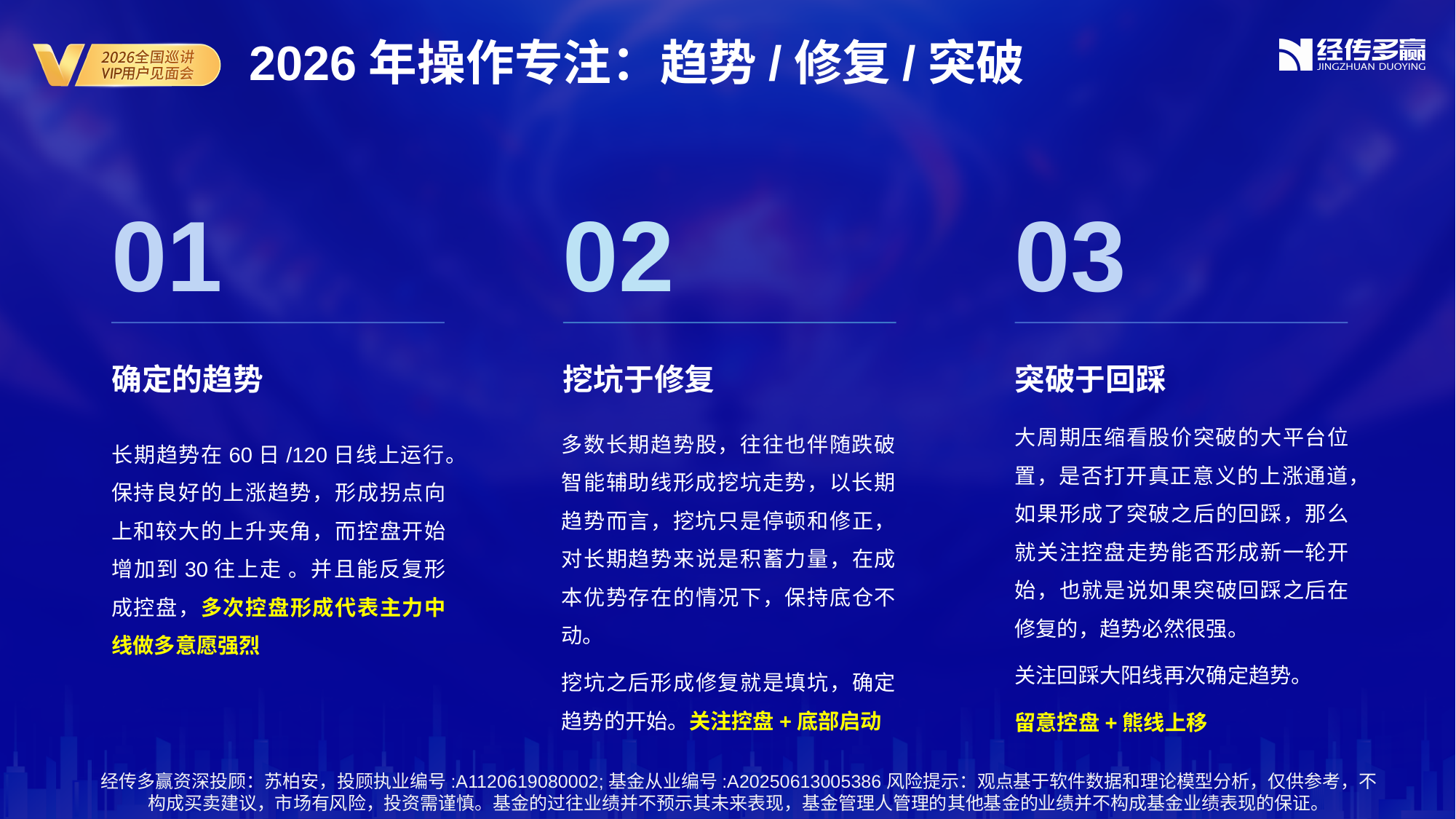

2026年操作专注：趋势/修复/突破
01
02
03
确定的趋势
挖坑于修复
突破于回踩
大周期压缩看股价突破的大平台位置，是否打开真正意义的上涨通道，如果形成了突破之后的回踩，那么就关注控盘走势能否形成新一轮开始，也就是说如果突破回踩之后在修复的，趋势必然很强。
关注回踩大阳线再次确定趋势。
留意控盘+熊线上移
多数长期趋势股，往往也伴随跌破智能辅助线形成挖坑走势，以长期趋势而言，挖坑只是停顿和修正，对长期趋势来说是积蓄力量，在成本优势存在的情况下，保持底仓不动。
挖坑之后形成修复就是填坑，确定趋势的开始。关注控盘+底部启动
长期趋势在60日/120日线上运行。保持良好的上涨趋势，形成拐点向上和较大的上升夹角，而控盘开始增加到30往上走 。并且能反复形成控盘，多次控盘形成代表主力中线做多意愿强烈
经传多赢资深投顾：苏柏安，投顾执业编号:A1120619080002;基金从业编号:A20250613005386风险提示：观点基于软件数据和理论模型分析，仅供参考，不构成买卖建议，市场有风险，投资需谨慎。基金的过往业绩并不预示其未来表现，基金管理人管理的其他基金的业绩并不构成基金业绩表现的保证。